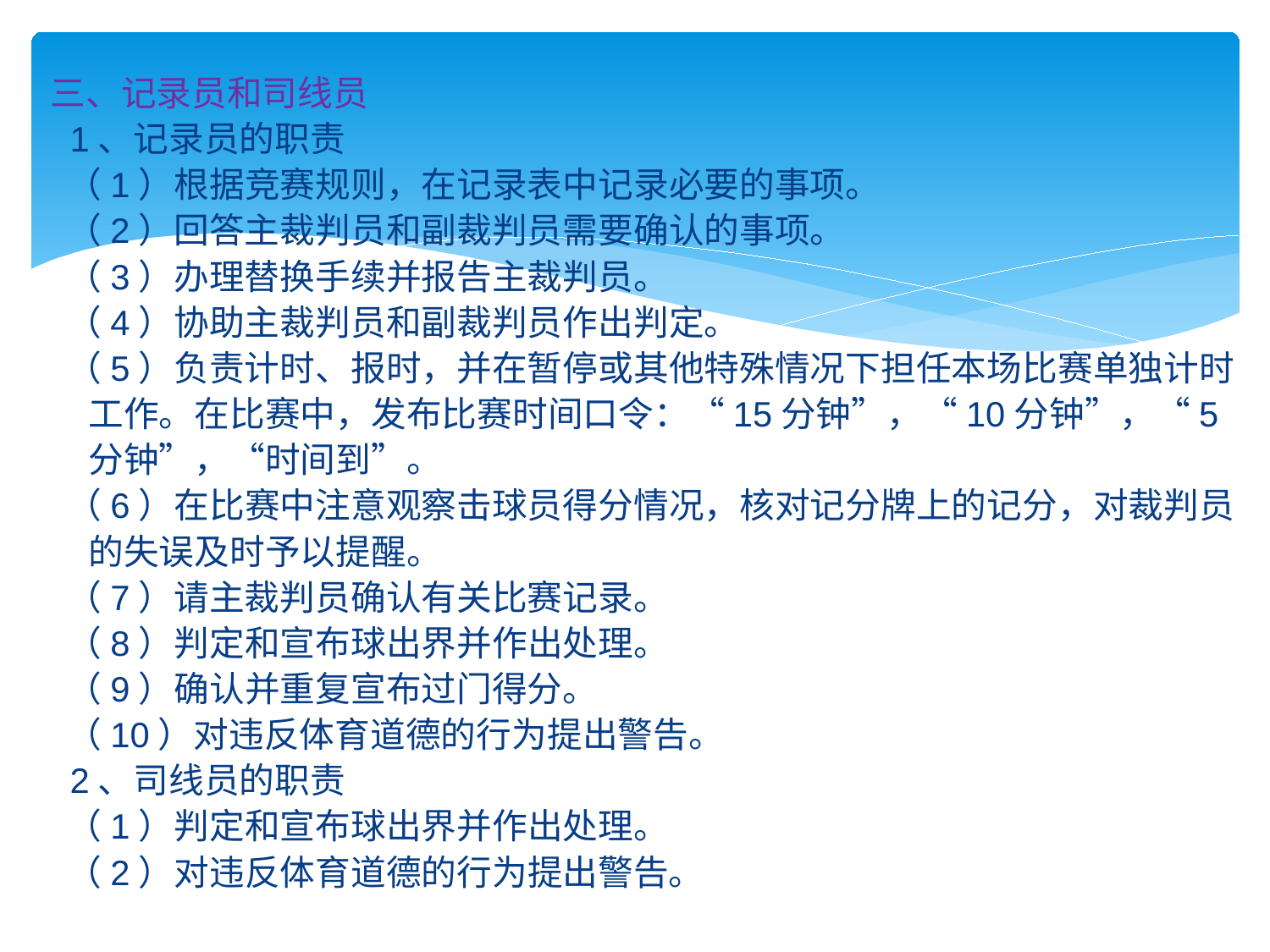

三、记录员和司线员
  1、记录员的职责
 （1）根据竞赛规则，在记录表中记录必要的事项。
 （2）回答主裁判员和副裁判员需要确认的事项。
 （3）办理替换手续并报告主裁判员。
 （4）协助主裁判员和副裁判员作出判定。
 （5）负责计时、报时，并在暂停或其他特殊情况下担任本场比赛单独计时工作。在比赛中，发布比赛时间口令：“15分钟”，“10分钟”，“5分钟”，“时间到”。
 （6）在比赛中注意观察击球员得分情况，核对记分牌上的记分，对裁判员的失误及时予以提醒。
 （7）请主裁判员确认有关比赛记录。
 （8）判定和宣布球出界并作出处理。
 （9）确认并重复宣布过门得分。
 （10）对违反体育道德的行为提出警告。
  2、司线员的职责
 （1）判定和宣布球出界并作出处理。
 （2）对违反体育道德的行为提出警告。